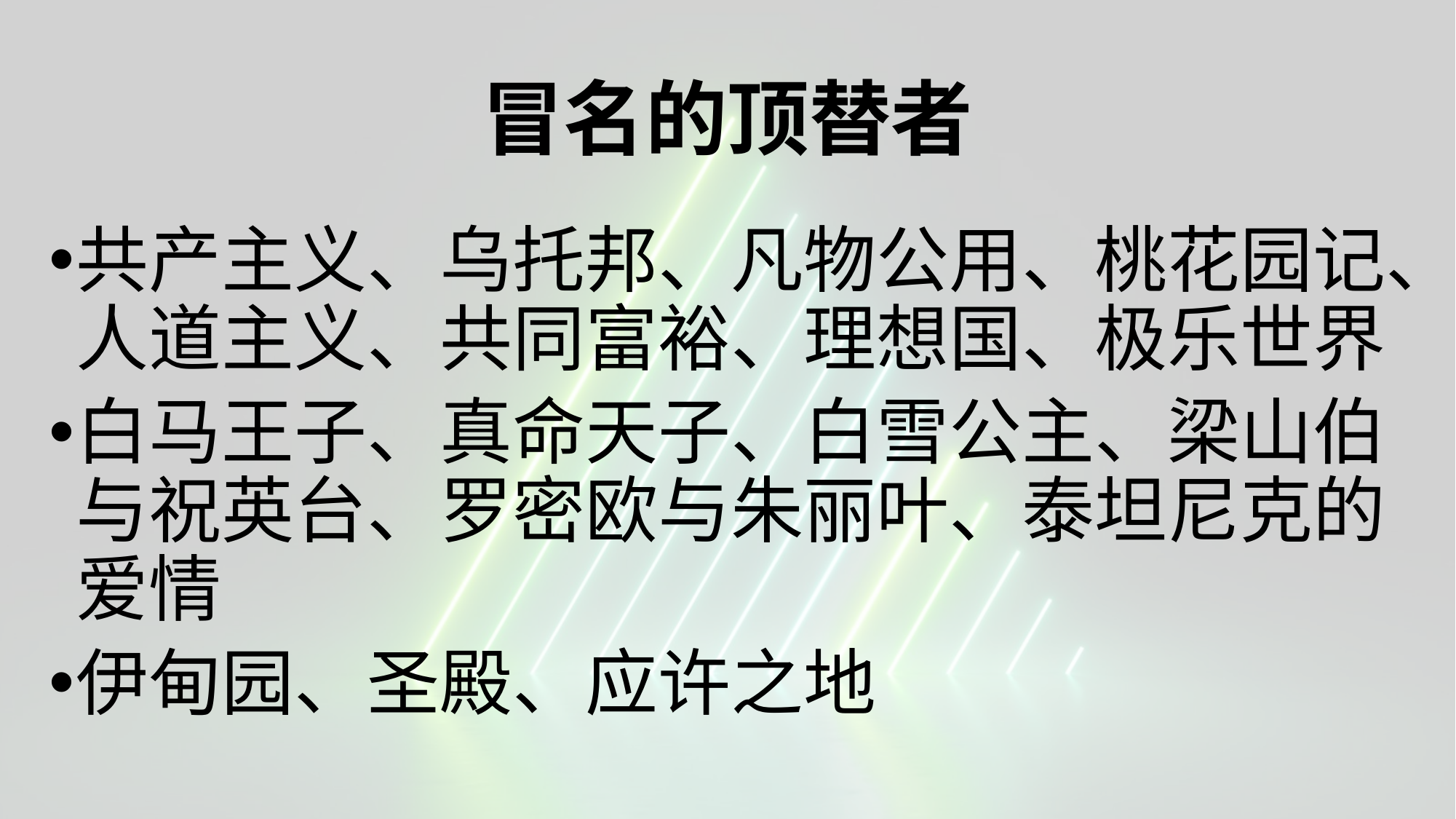

# 冒名的顶替者
共产主义、乌托邦、凡物公用、桃花园记、人道主义、共同富裕、理想国、极乐世界
白马王子、真命天子、白雪公主、梁山伯与祝英台、罗密欧与朱丽叶、泰坦尼克的爱情
伊甸园、圣殿、应许之地